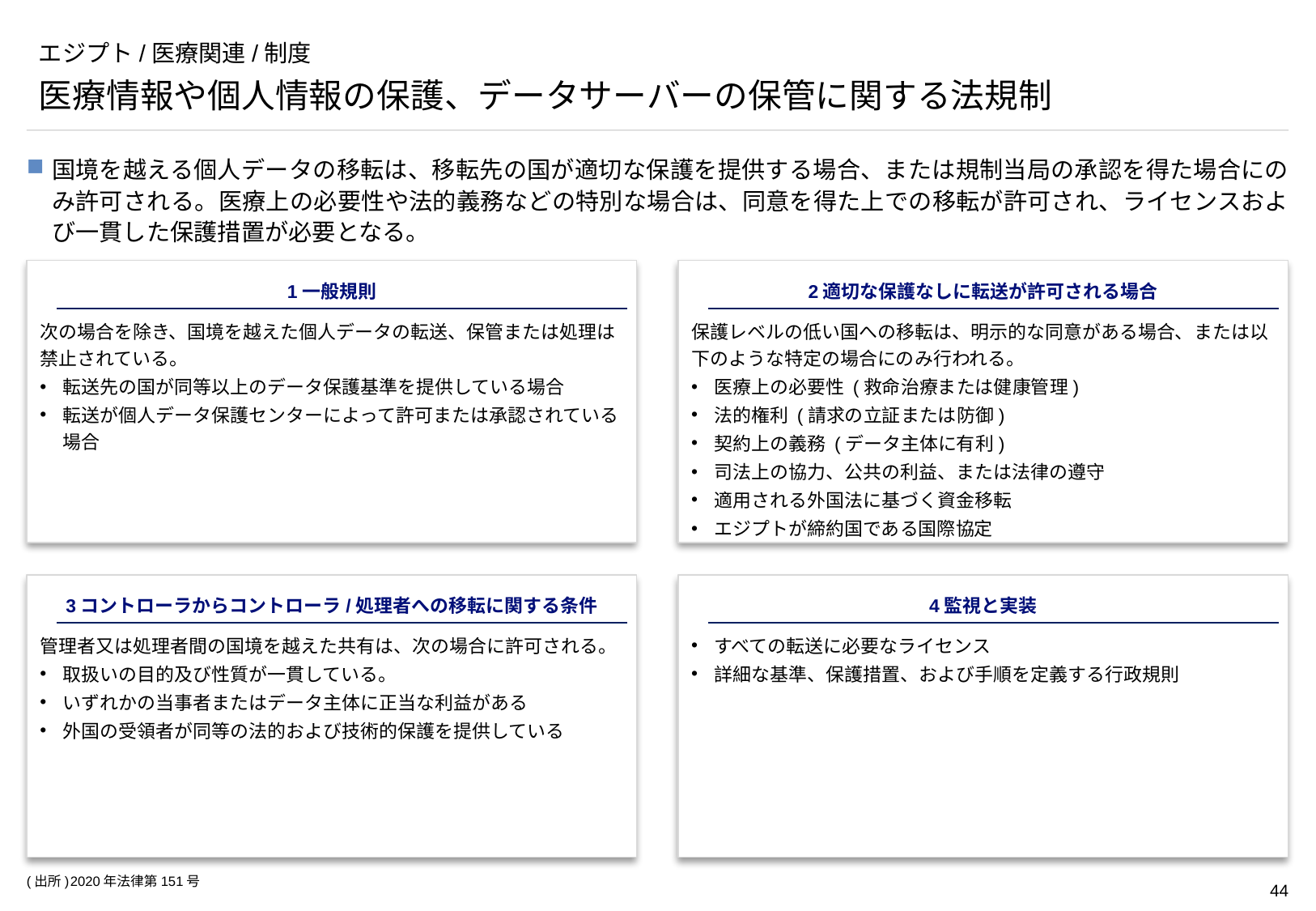

# エジプト/医療関連/制度
医療情報や個人情報の保護、データサーバーの保管に関する法規制

国境を越える個人データの移転は、移転先の国が適切な保護を提供する場合、または規制当局の承認を得た場合にのみ許可される。医療上の必要性や法的義務などの特別な場合は、同意を得た上での移転が許可され、ライセンスおよび一貫した保護措置が必要となる。

1一般規則
次の場合を除き、国境を越えた個人データの転送、保管または処理は禁止されている。
転送先の国が同等以上のデータ保護基準を提供している場合
転送が個人データ保護センターによって許可または承認されている場合

2適切な保護なしに転送が許可される場合
保護レベルの低い国への移転は、明示的な同意がある場合、または以下のような特定の場合にのみ行われる。
医療上の必要性 (救命治療または健康管理)
法的権利 (請求の立証または防御)
契約上の義務 (データ主体に有利)
司法上の協力、公共の利益、または法律の遵守
適用される外国法に基づく資金移転
エジプトが締約国である国際協定

3コントローラからコントローラ/処理者への移転に関する条件
管理者又は処理者間の国境を越えた共有は、次の場合に許可される。
取扱いの目的及び性質が一貫している。
いずれかの当事者またはデータ主体に正当な利益がある
外国の受領者が同等の法的および技術的保護を提供している

4監視と実装
すべての転送に必要なライセンス
詳細な基準、保護措置、および手順を定義する行政規則
(出所)	2020年法律第151号